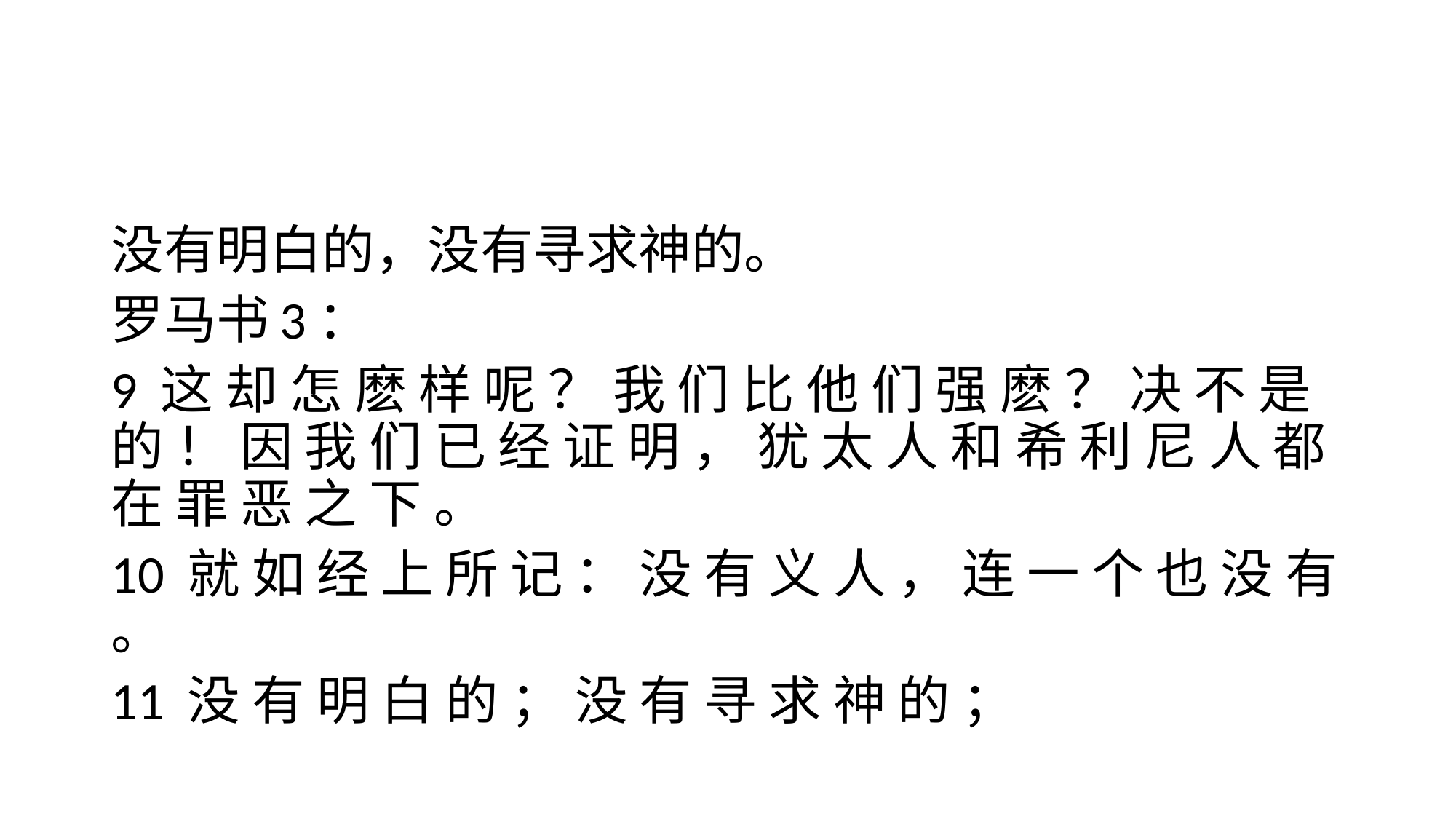

#
没有明白的，没有寻求神的。
罗马书3：
9 这 却 怎 麽 样 呢 ？ 我 们 比 他 们 强 麽 ？ 决 不 是 的 ！ 因 我 们 已 经 证 明 ， 犹 太 人 和 希 利 尼 人 都 在 罪 恶 之 下 。
10 就 如 经 上 所 记 ： 没 有 义 人 ， 连 一 个 也 没 有 。
11 没 有 明 白 的 ； 没 有 寻 求 神 的 ；